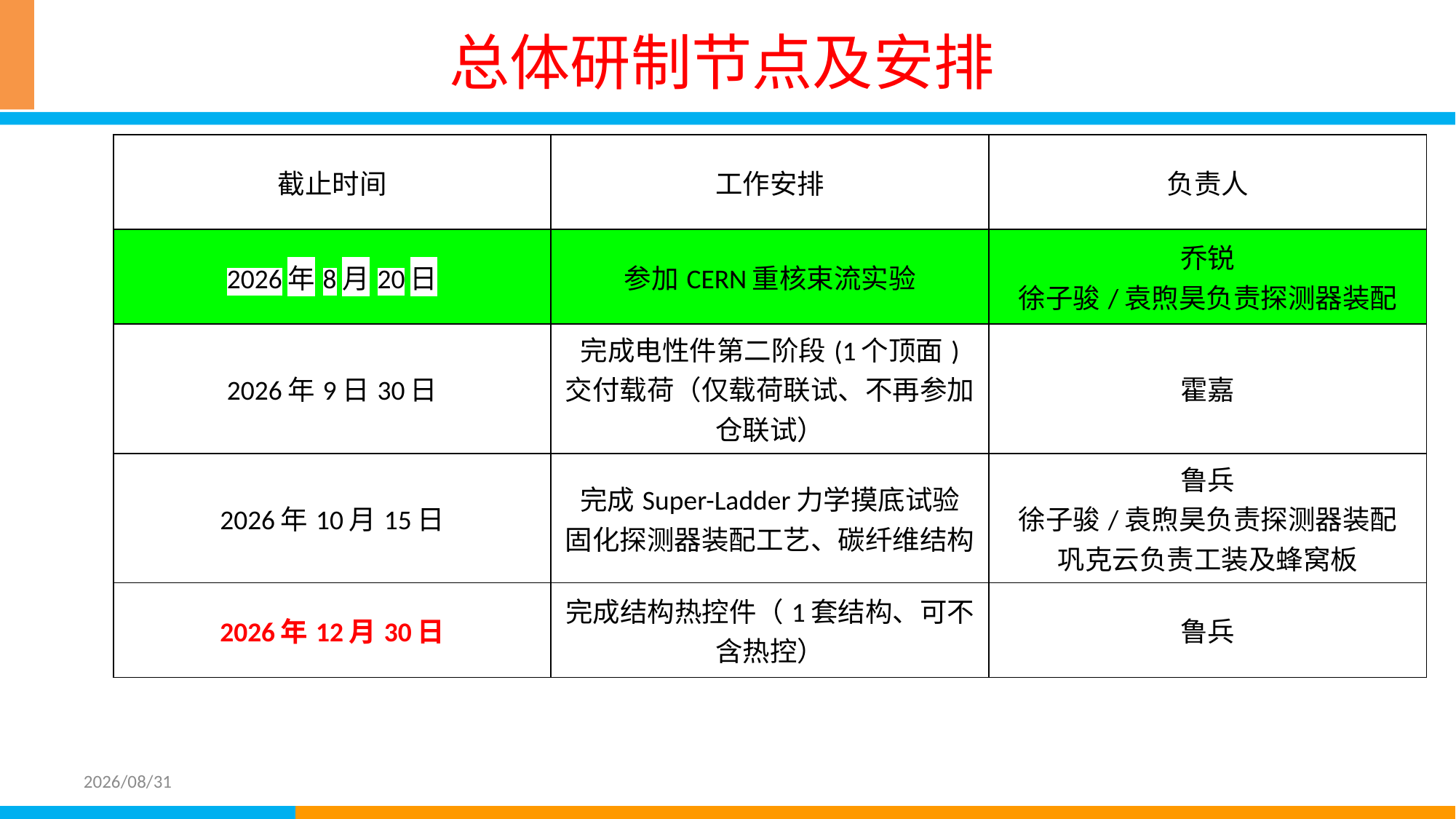

# 总体研制节点及安排
| 截止时间 | 工作安排 | 负责人 |
| --- | --- | --- |
| 2026年8月20日 | 参加CERN重核束流实验 | 乔锐 徐子骏/袁煦昊负责探测器装配 |
| 2026年9日30日 | 完成电性件第二阶段(1个顶面) 交付载荷（仅载荷联试、不再参加仓联试） | 霍嘉 |
| 2026年10月15日 | 完成Super-Ladder力学摸底试验 固化探测器装配工艺、碳纤维结构 | 鲁兵 徐子骏/袁煦昊负责探测器装配 巩克云负责工装及蜂窝板 |
| 2026年12月30日 | 完成结构热控件（1套结构、可不含热控） | 鲁兵 |
2026/08/31